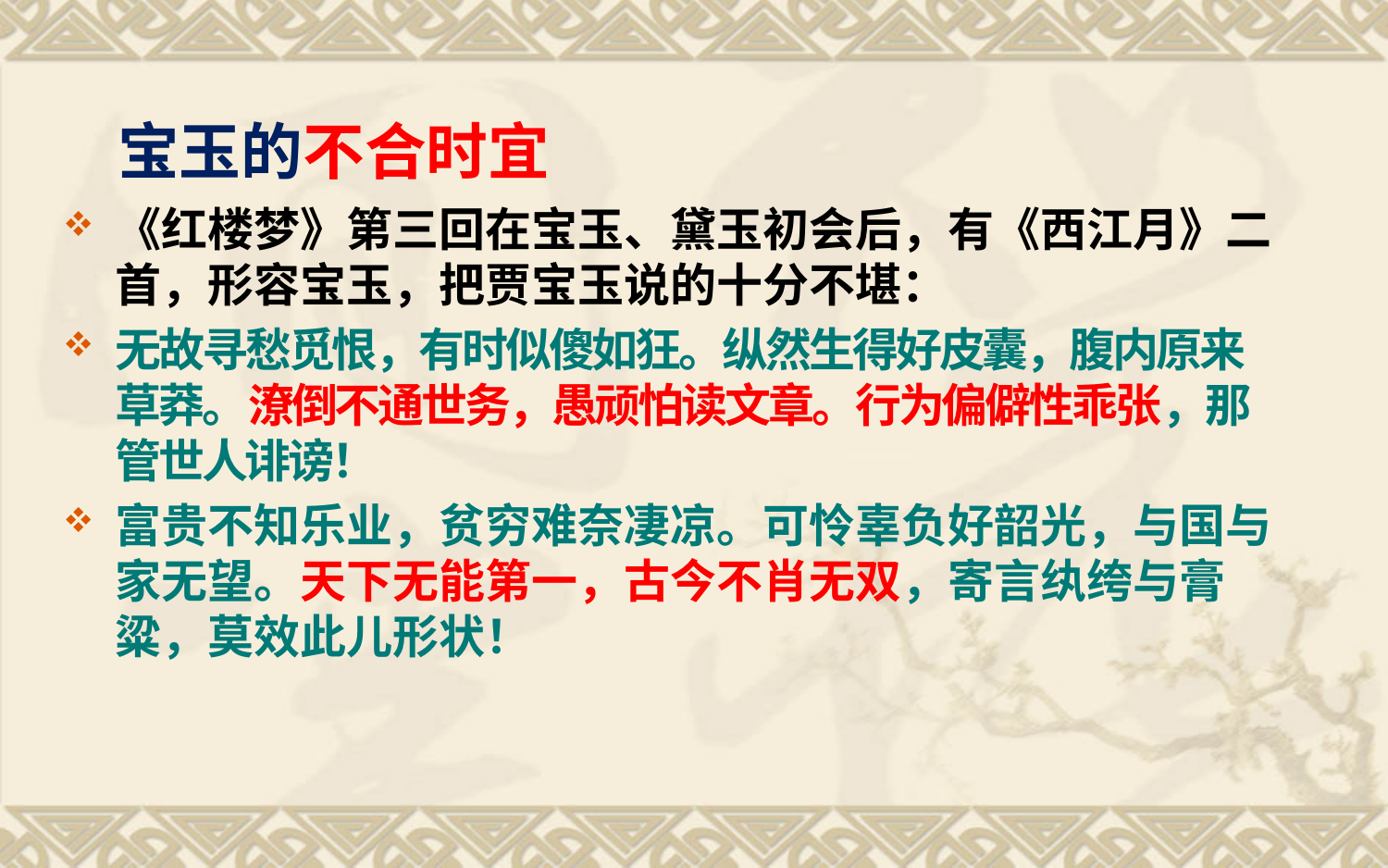

宝玉的不合时宜
《红楼梦》第三回在宝玉、黛玉初会后，有《西江月》二首，形容宝玉，把贾宝玉说的十分不堪：
无故寻愁觅恨，有时似傻如狂。纵然生得好皮囊，腹内原来草莽。潦倒不通世务，愚顽怕读文章。行为偏僻性乖张，那管世人诽谤！
富贵不知乐业，贫穷难奈凄凉。可怜辜负好韶光，与国与家无望。天下无能第一，古今不肖无双，寄言纨绔与膏粱，莫效此儿形状！